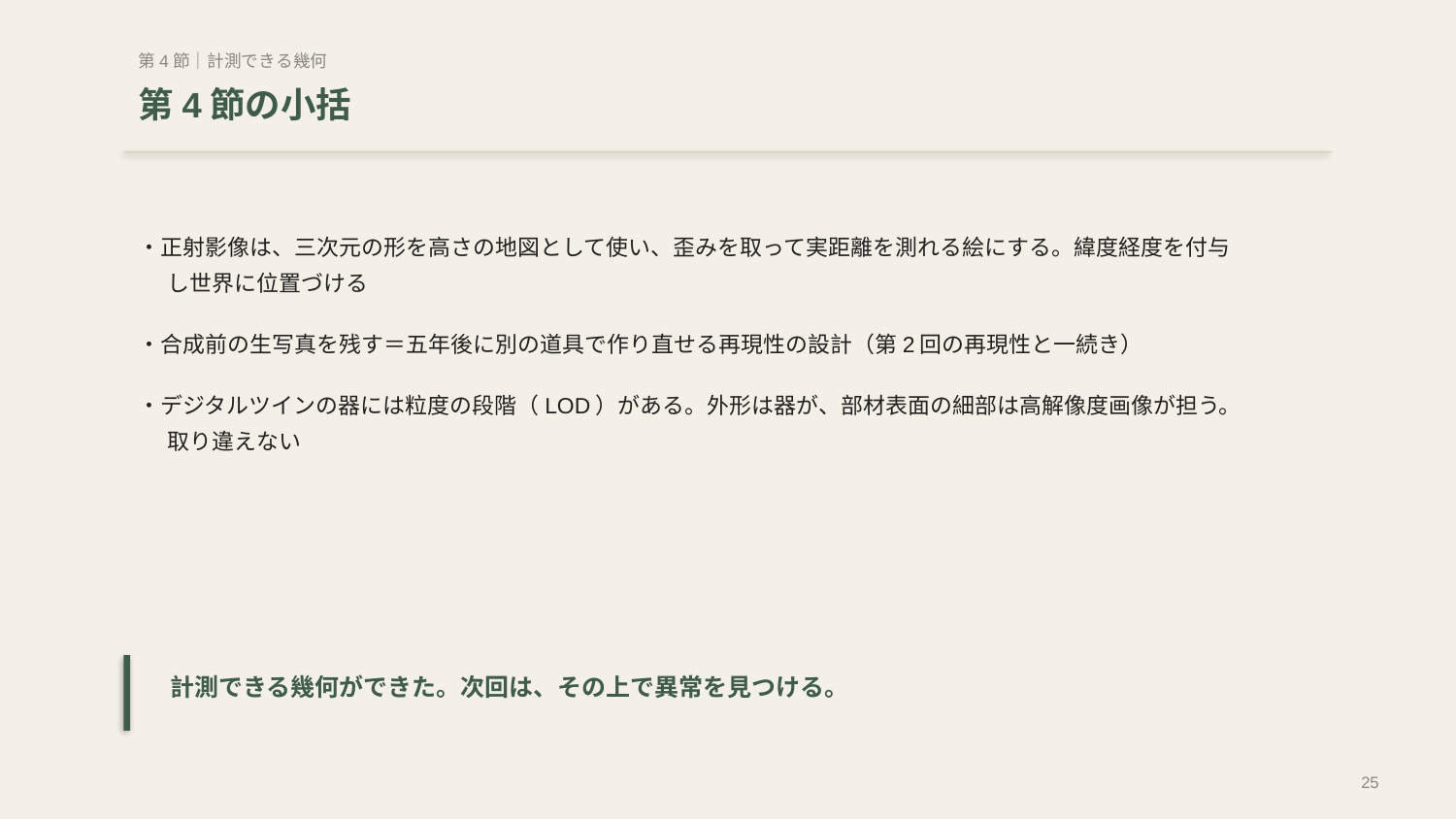

第4節｜計測できる幾何
第4節の小括

・正射影像は、三次元の形を高さの地図として使い、歪みを取って実距離を測れる絵にする。緯度経度を付与し世界に位置づける
・合成前の生写真を残す＝五年後に別の道具で作り直せる再現性の設計（第2回の再現性と一続き）
・デジタルツインの器には粒度の段階（LOD）がある。外形は器が、部材表面の細部は高解像度画像が担う。取り違えない

計測できる幾何ができた。次回は、その上で異常を見つける。
25